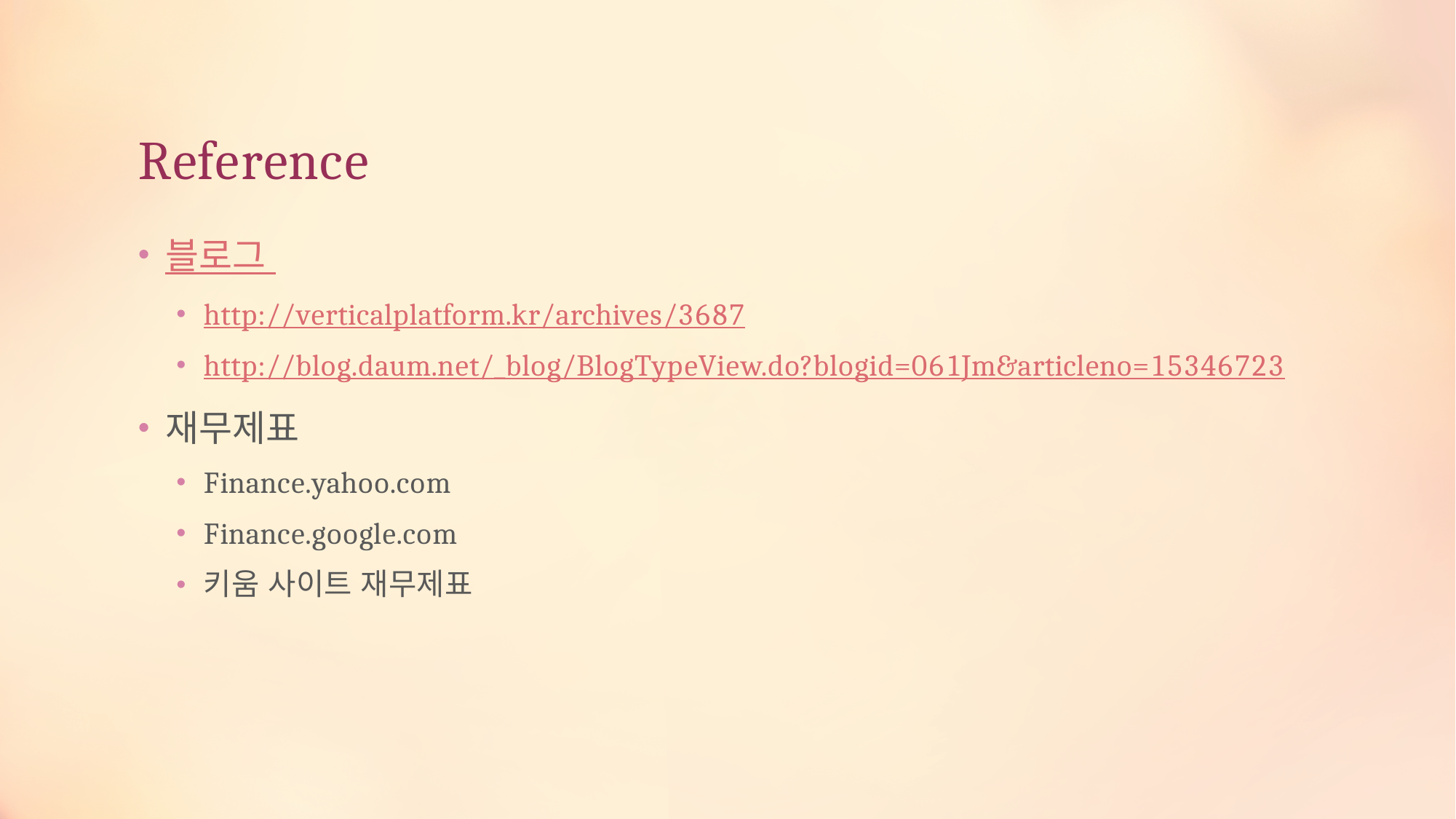

# Reference
블로그
http://verticalplatform.kr/archives/3687
http://blog.daum.net/_blog/BlogTypeView.do?blogid=061Jm&articleno=15346723
재무제표
Finance.yahoo.com
Finance.google.com
키움 사이트 재무제표